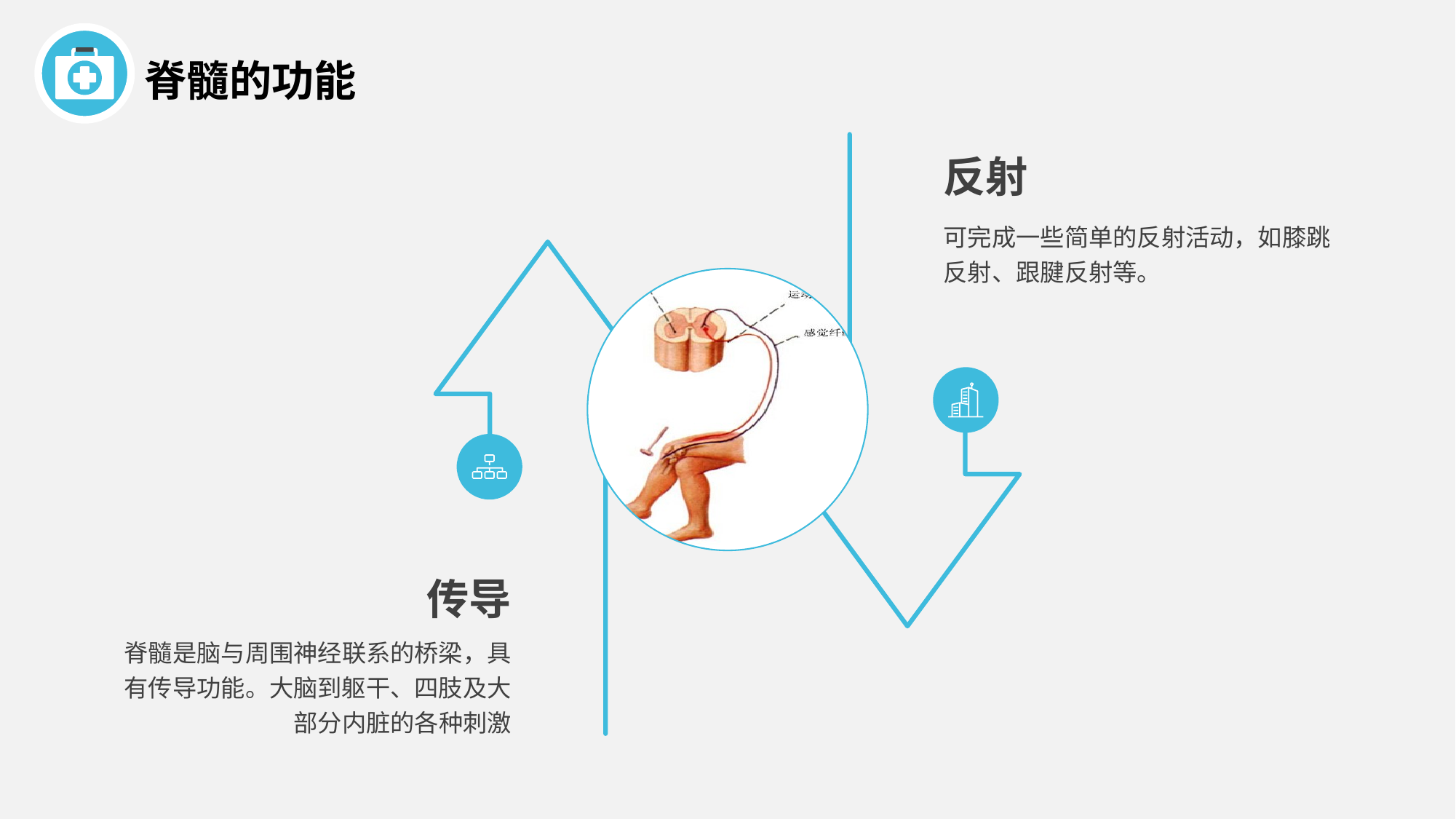

脊髓的功能

反射
可完成一些简单的反射活动，如膝跳反射、跟腱反射等。

传导
脊髓是脑与周围神经联系的桥梁，具有传导功能。大脑到躯干、四肢及大部分内脏的各种刺激